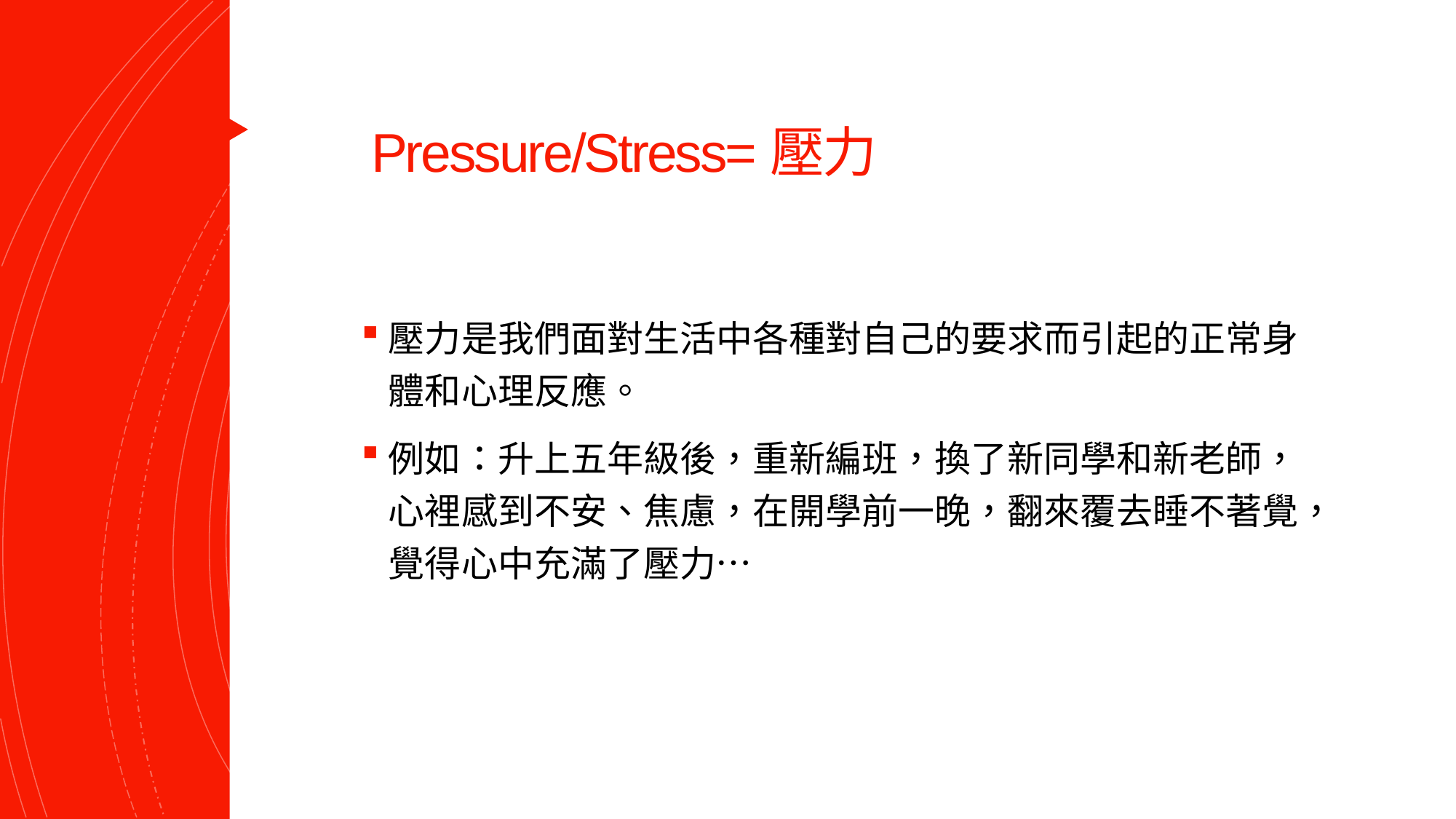

# Pressure/Stress=壓力

壓力是我們面對生活中各種對自己的要求而引起的正常身體和心理反應。
例如：升上五年級後，重新編班，換了新同學和新老師，心裡感到不安、焦慮，在開學前一晚，翻來覆去睡不著覺，覺得心中充滿了壓力…